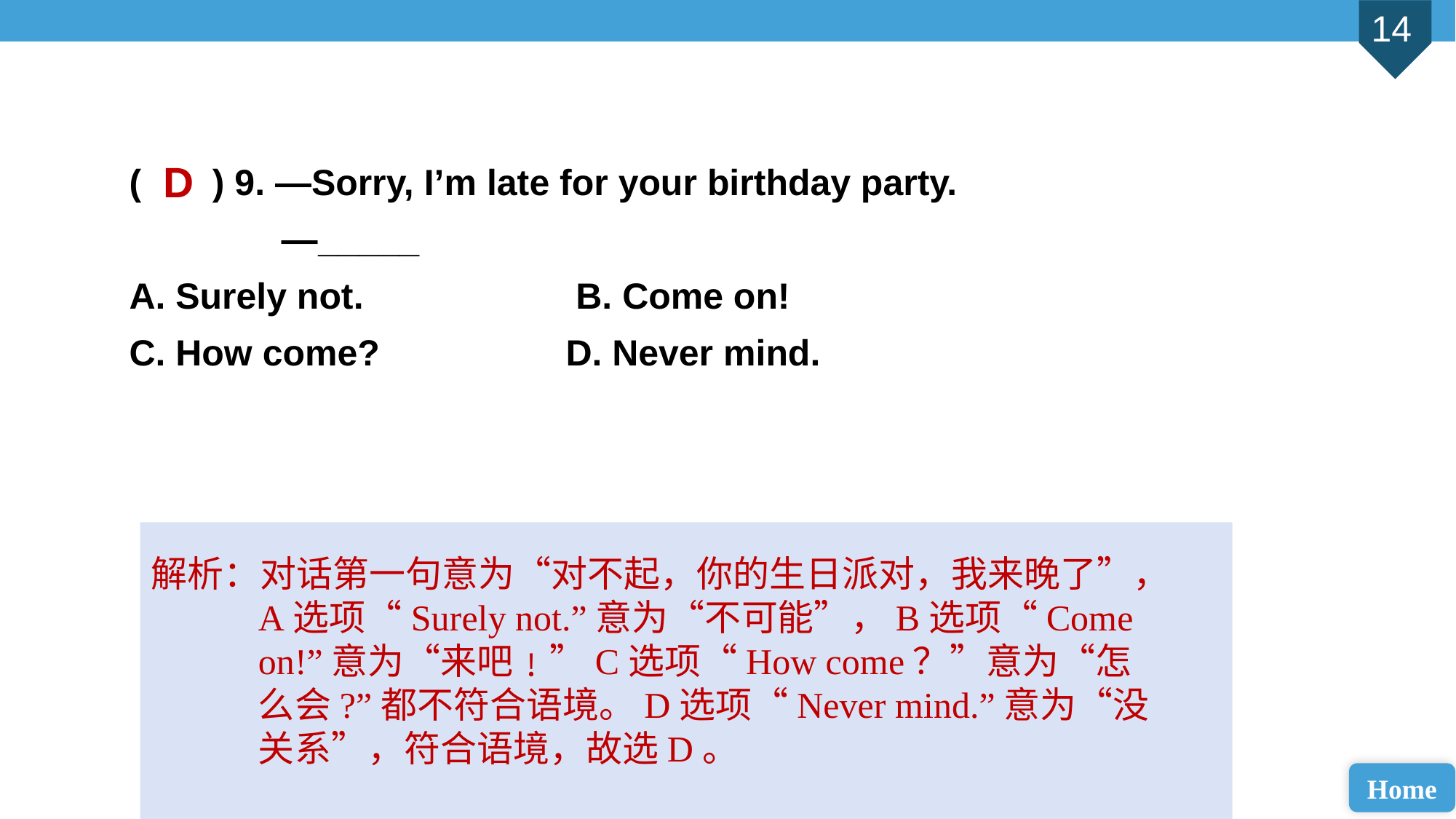

(       ) 9. —Sorry, I’m late for your birthday party.
               —_____
A. Surely not.		 B. Come on!
C. How come? 		D. Never mind.
D

解析：对话第一句意为“对不起，你的生日派对，我来晚了”，A选项“Surely not.”意为“不可能”，B选项“Come on!”意为“来吧﹗”C选项“How come？”意为“怎么会?”都不符合语境。D选项“Never mind.”意为“没关系”，符合语境，故选D。